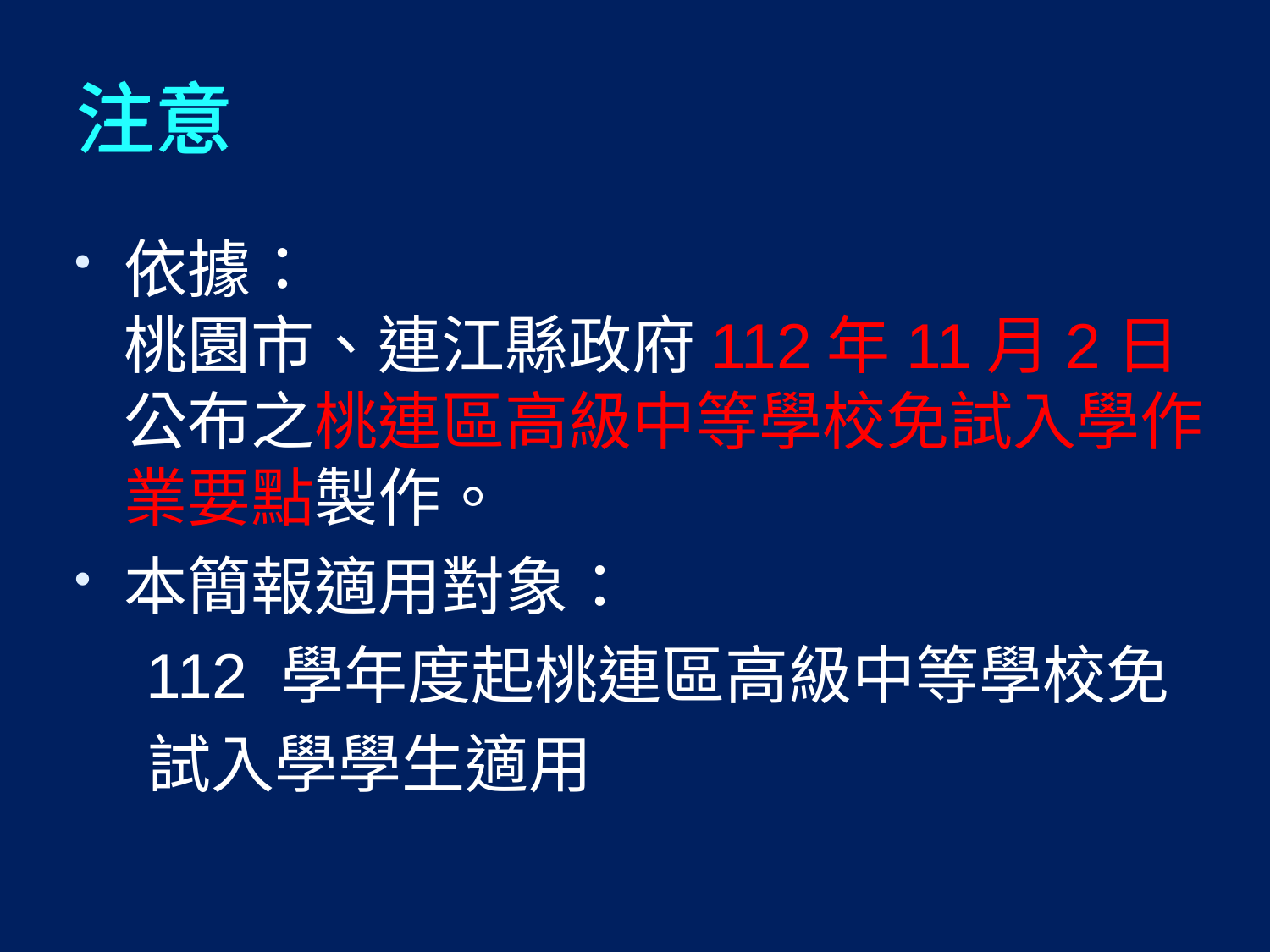

注意
# 注意
依據：
桃園市、連江縣政府112年11月2日公布之桃連區高級中等學校免試入學作業要點製作。
本簡報適用對象：
    112 學年度起桃連區高級中等學校免
    試入學學生適用